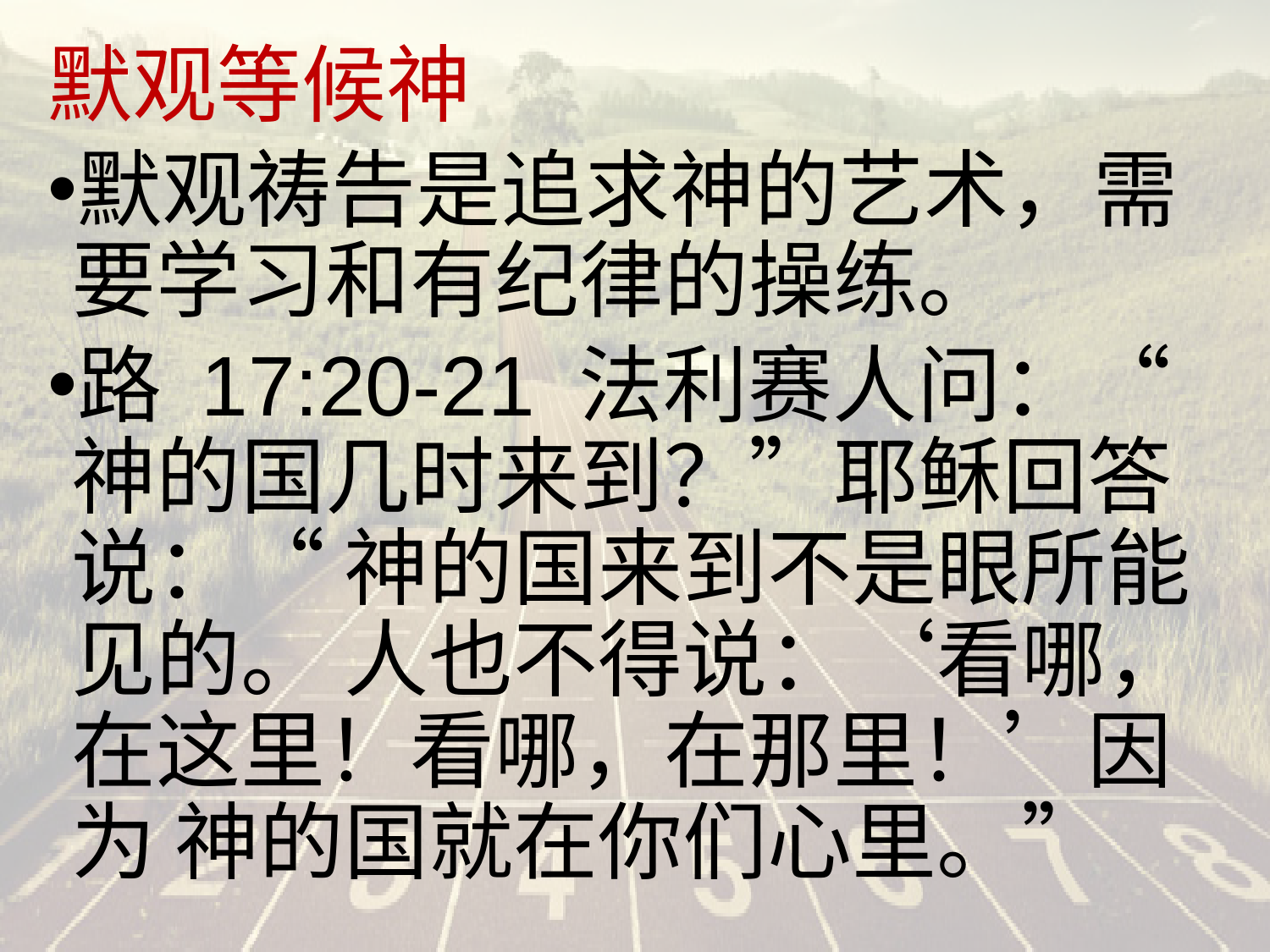

#
默观等候神
默观祷告是追求神的艺术，需要学习和有纪律的操练。
路 17:20-21 法利赛人问：“ 神的国几时来到？”耶稣回答说：“ 神的国来到不是眼所能见的。 人也不得说：‘看哪，在这里！看哪，在那里！’因为 神的国就在你们心里。”